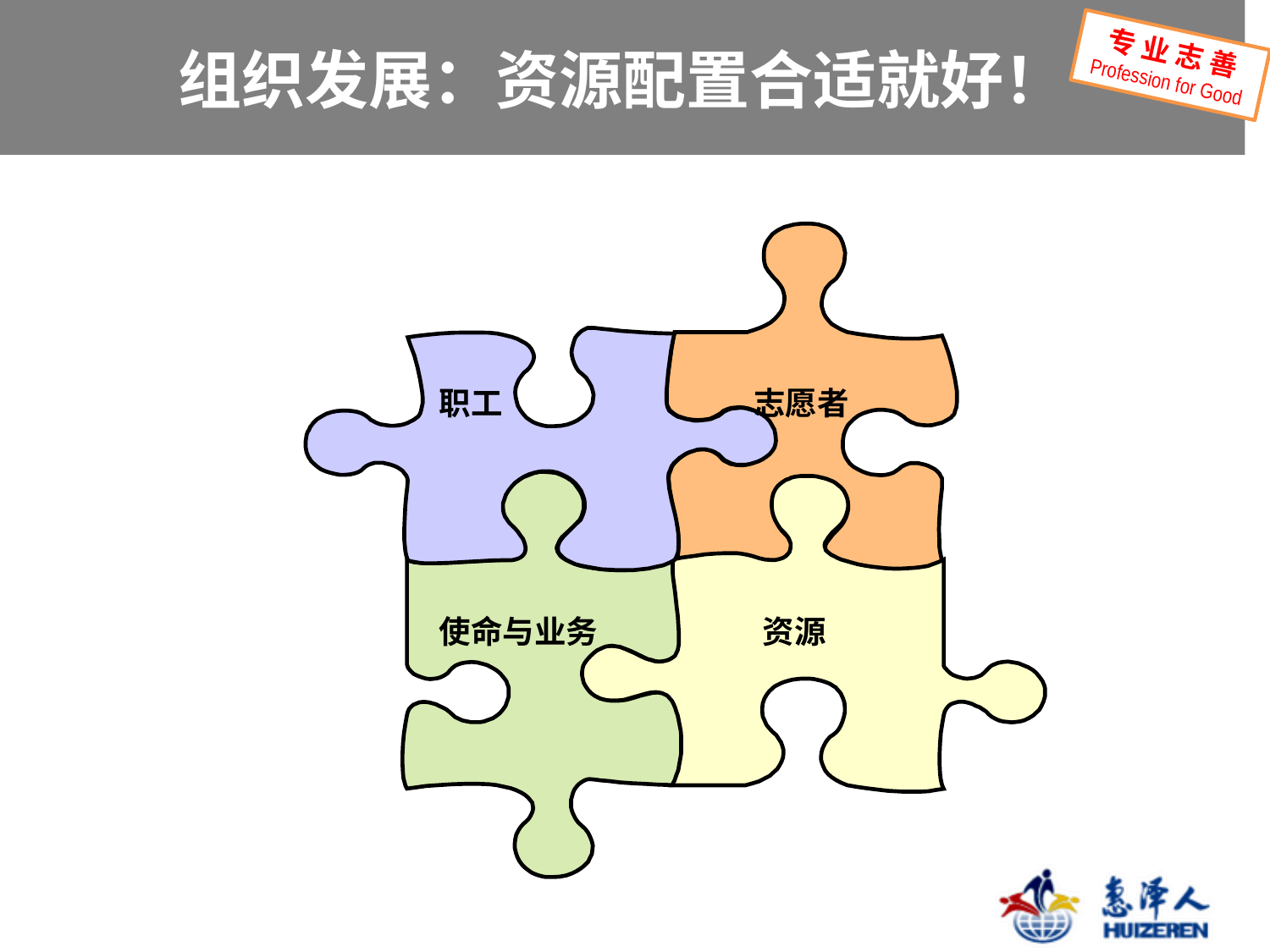

# 组织发展：资源配置合适就好！
专 业 志 善
Profession for Good

职工                                   志愿者

使命与业务                       资源